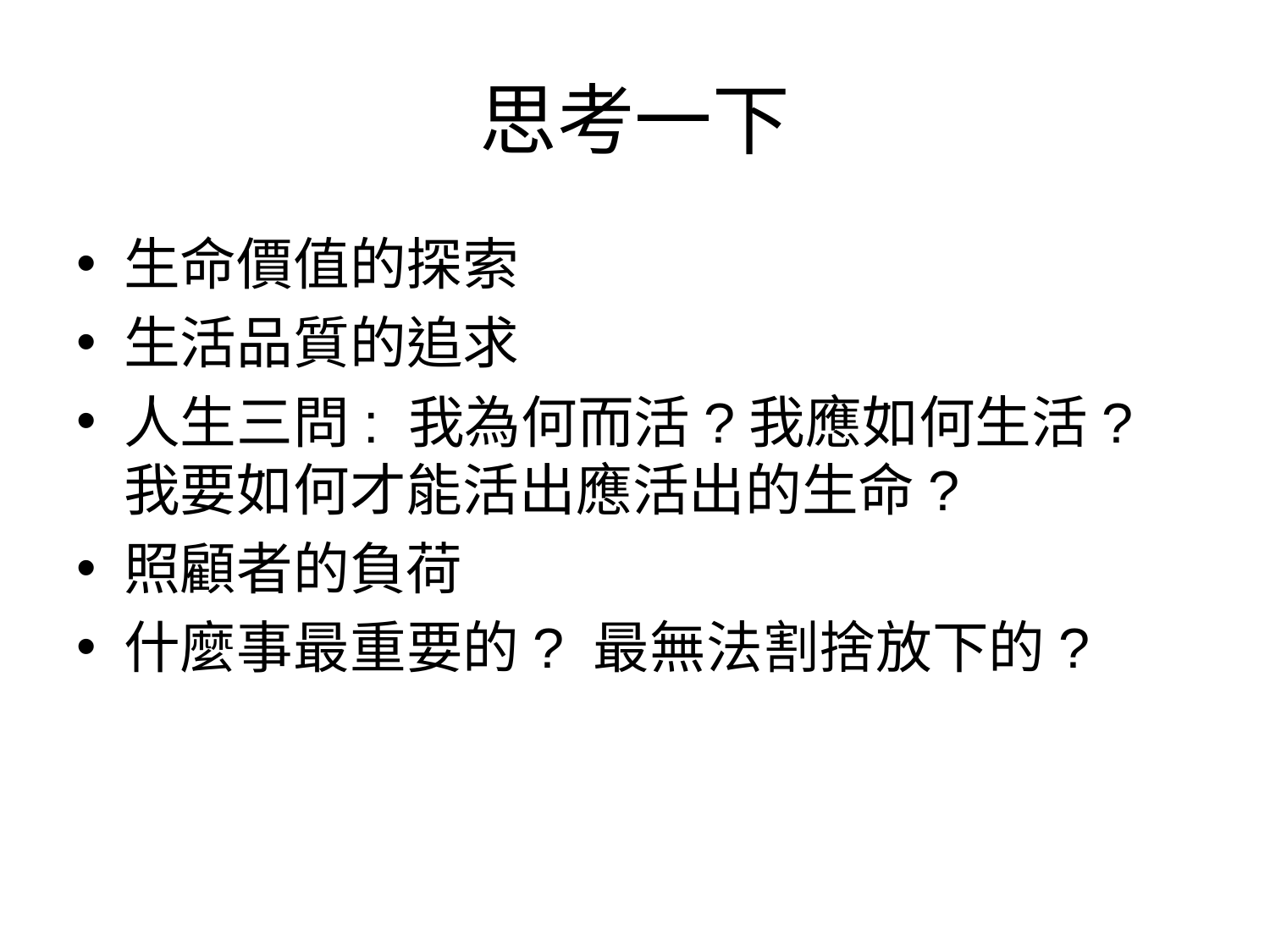

# 思考一下
生命價值的探索
生活品質的追求
人生三問: 我為何而活?我應如何生活?我要如何才能活出應活出的生命?
照顧者的負荷
什麼事最重要的? 最無法割捨放下的?